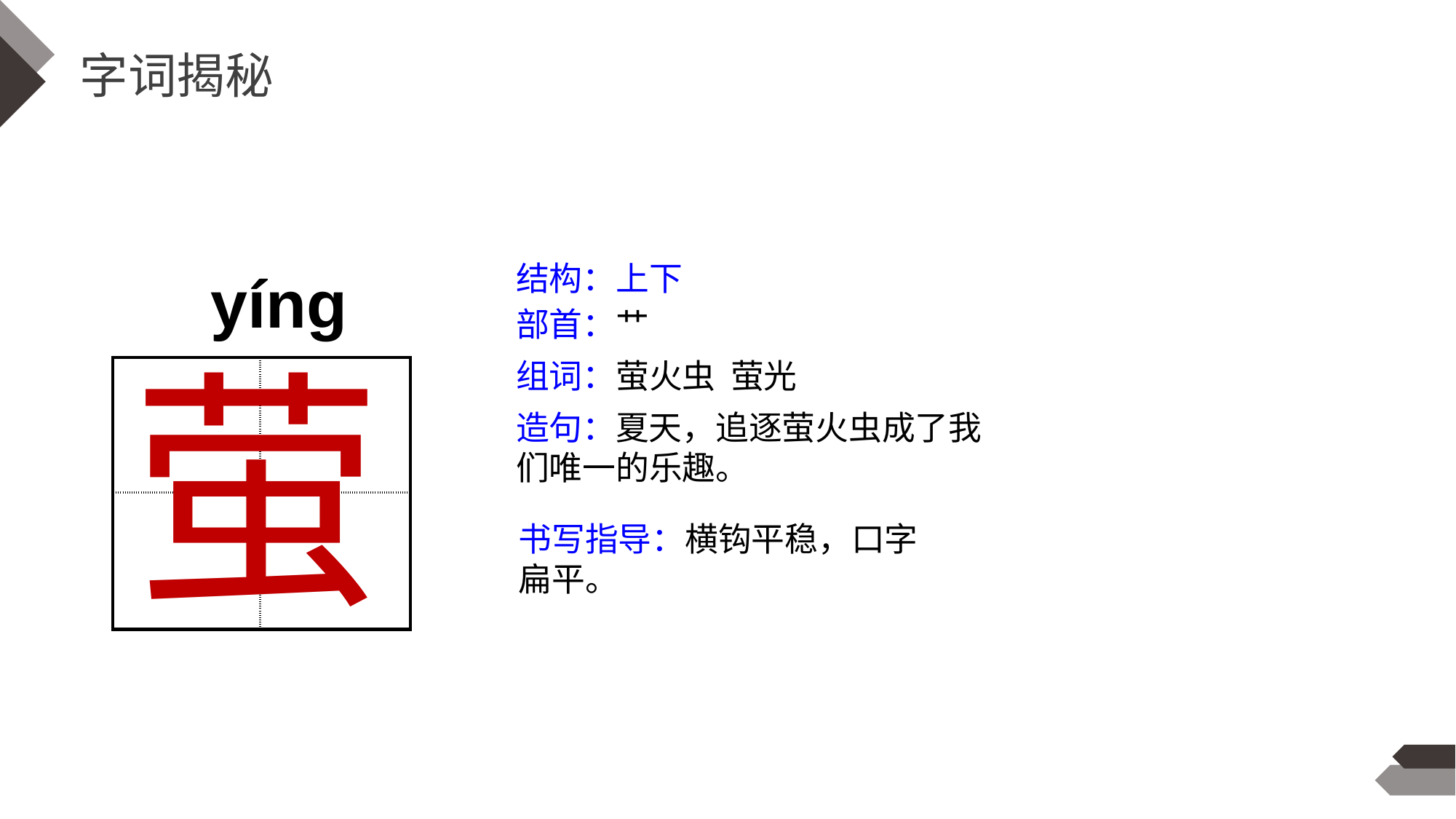

字词揭秘
结构：上下
yíng
部首：艹
萤
组词：萤火虫  萤光
|  |  |
| --- | --- |
|  |  |
造句：夏天，追逐萤火虫成了我们唯一的乐趣。

书写指导：横钩平稳，口字扁平。